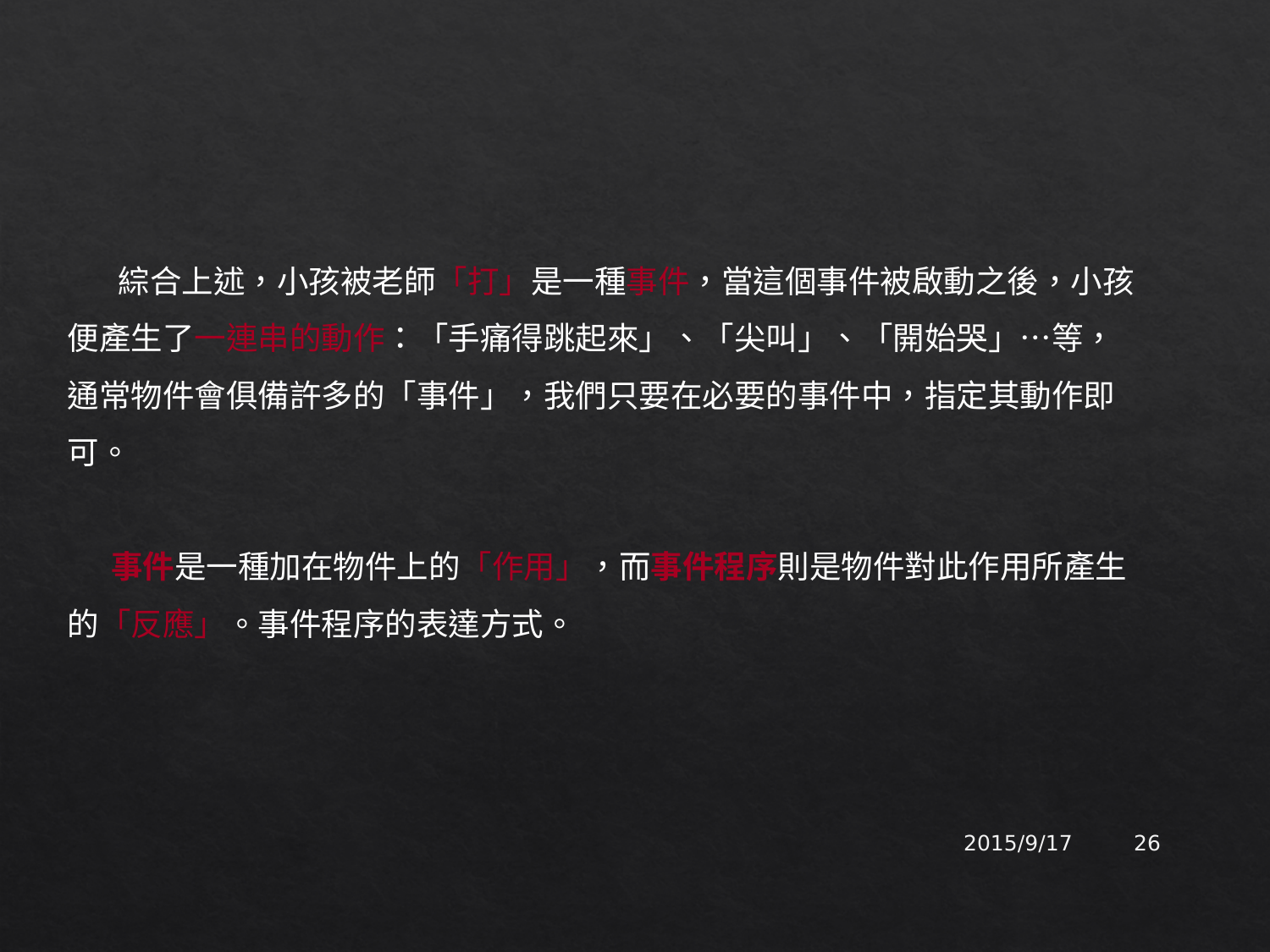

綜合上述，小孩被老師「打」是一種事件，當這個事件被啟動之後，小孩便產生了一連串的動作：「手痛得跳起來」、「尖叫」、「開始哭」…等，通常物件會俱備許多的「事件」，我們只要在必要的事件中，指定其動作即可。

     事件是一種加在物件上的「作用」，而事件程序則是物件對此作用所產生的「反應」。事件程序的表達方式。
2015/9/17
26